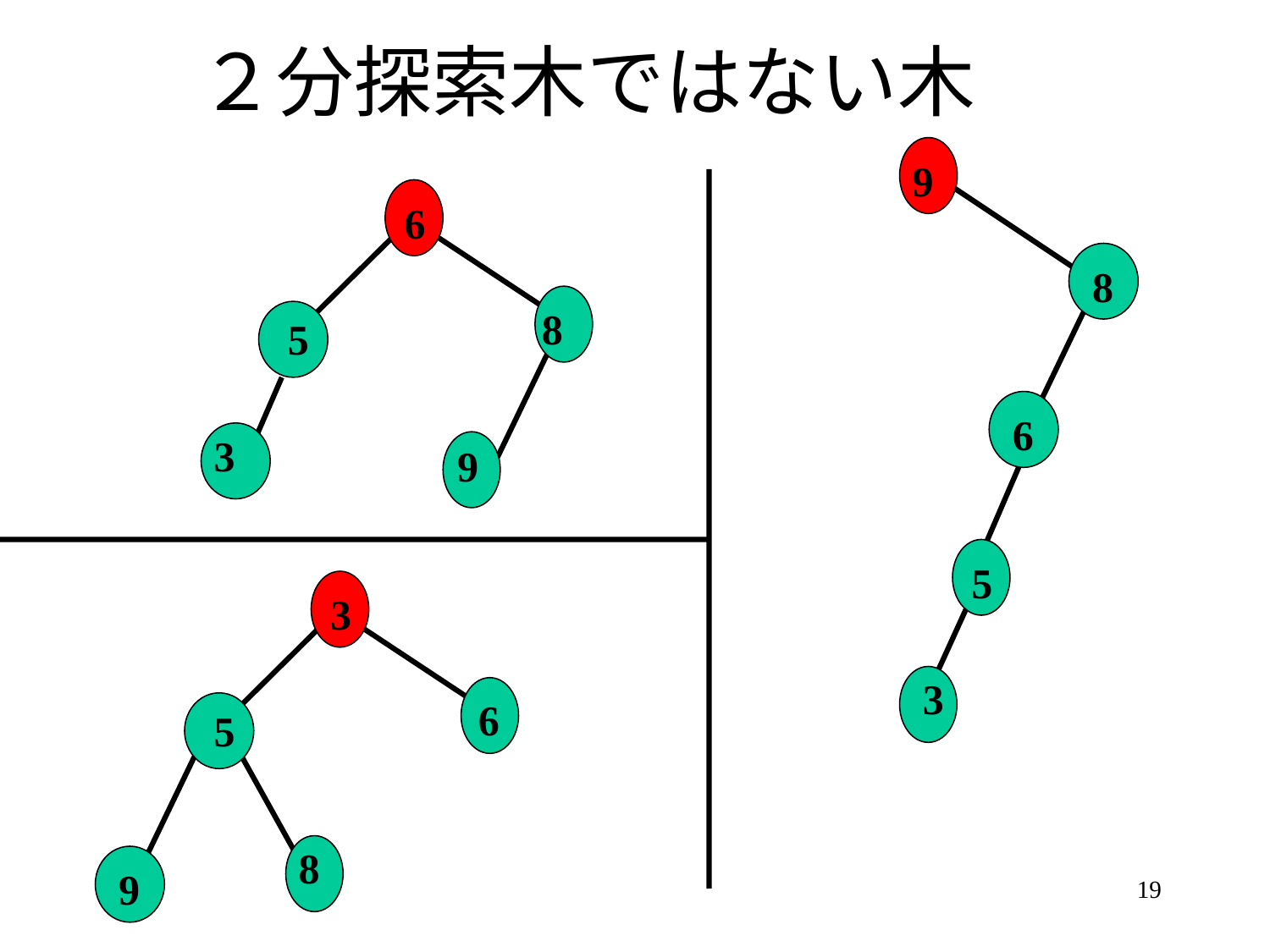

# ２分探索木ではない木

9

6

8

8
5

6
3
9

5

3

3

6

5

8

9
19